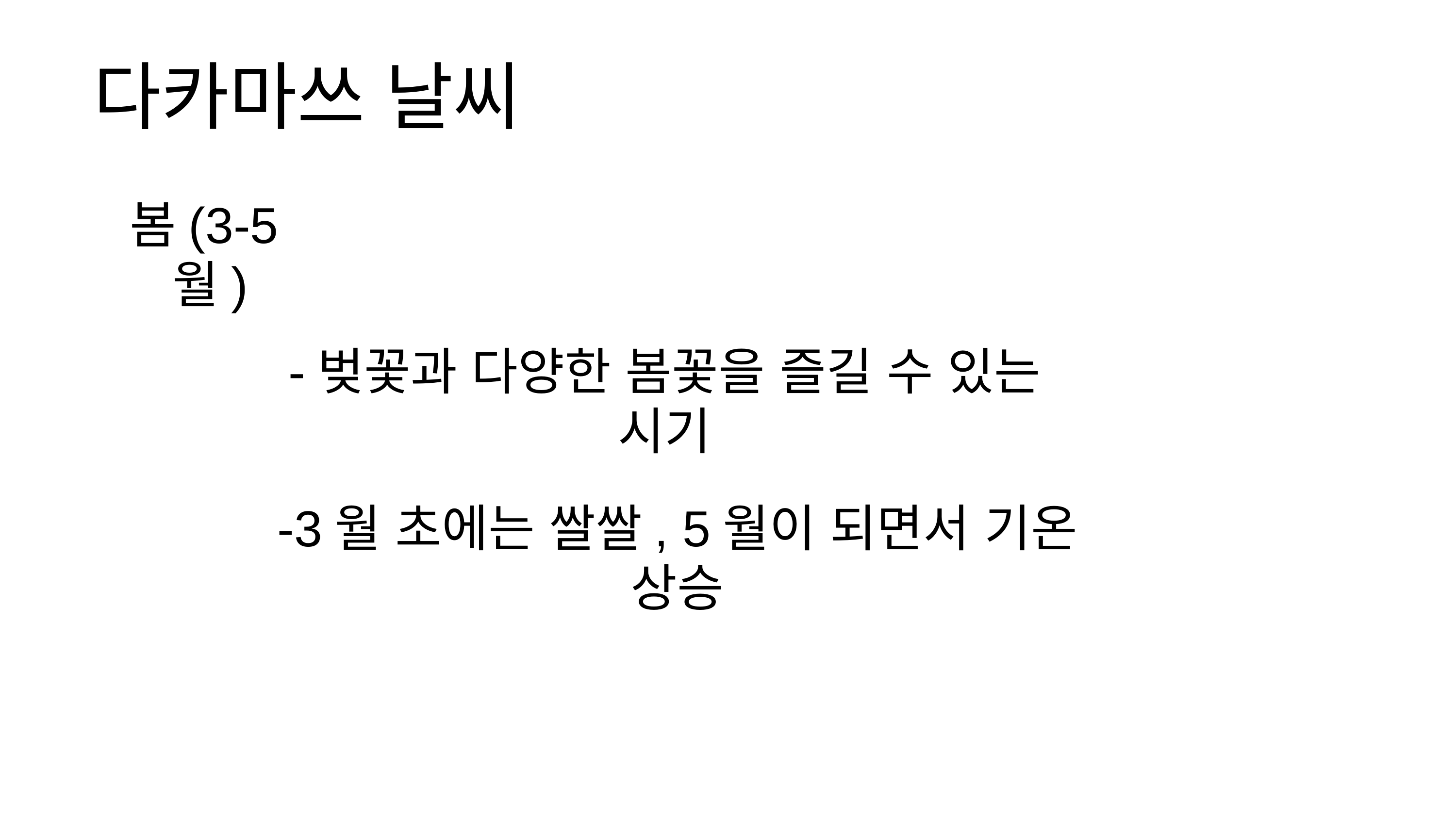

다카마쓰 날씨
봄(3-5월)
-벚꽃과 다양한 봄꽃을 즐길 수 있는 시기
-3월 초에는 쌀쌀, 5월이 되면서 기온 상승